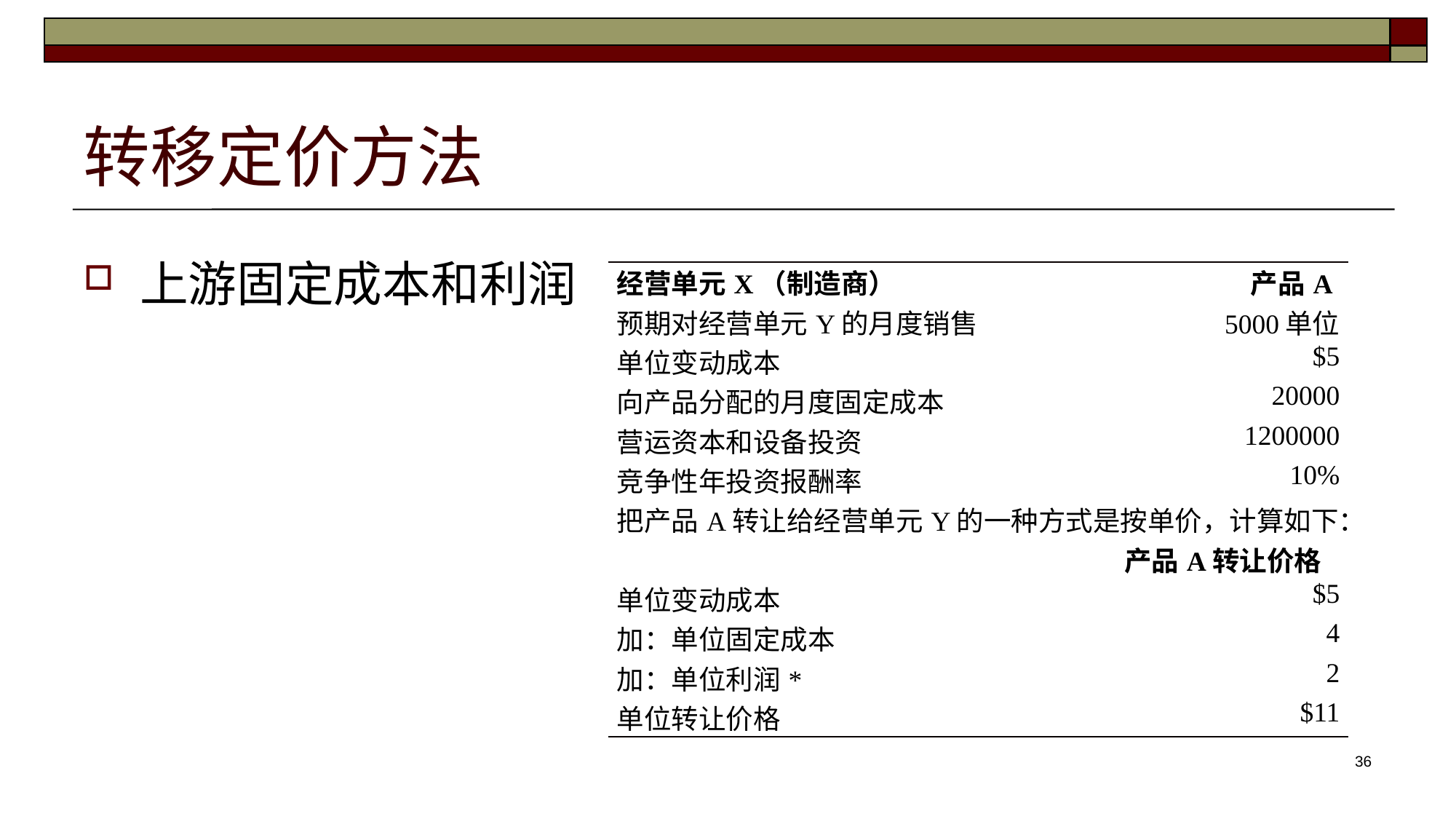

# 转移定价方法
上游固定成本和利润

| 经营单元X（制造商） | 产品A |
| --- | --- |
| 预期对经营单元Y的月度销售 | 5000单位 |
| 单位变动成本 | $5 |
| 向产品分配的月度固定成本 | 20000 |
| 营运资本和设备投资 | 1200000 |
| 竞争性年投资报酬率 | 10% |
| 把产品A转让给经营单元Y的一种方式是按单价，计算如下： |  |
|  | 产品A转让价格 |
| 单位变动成本 | $5 |
| 加：单位固定成本 | 4 |
| 加：单位利润\* | 2 |
| 单位转让价格 | $11 |
36